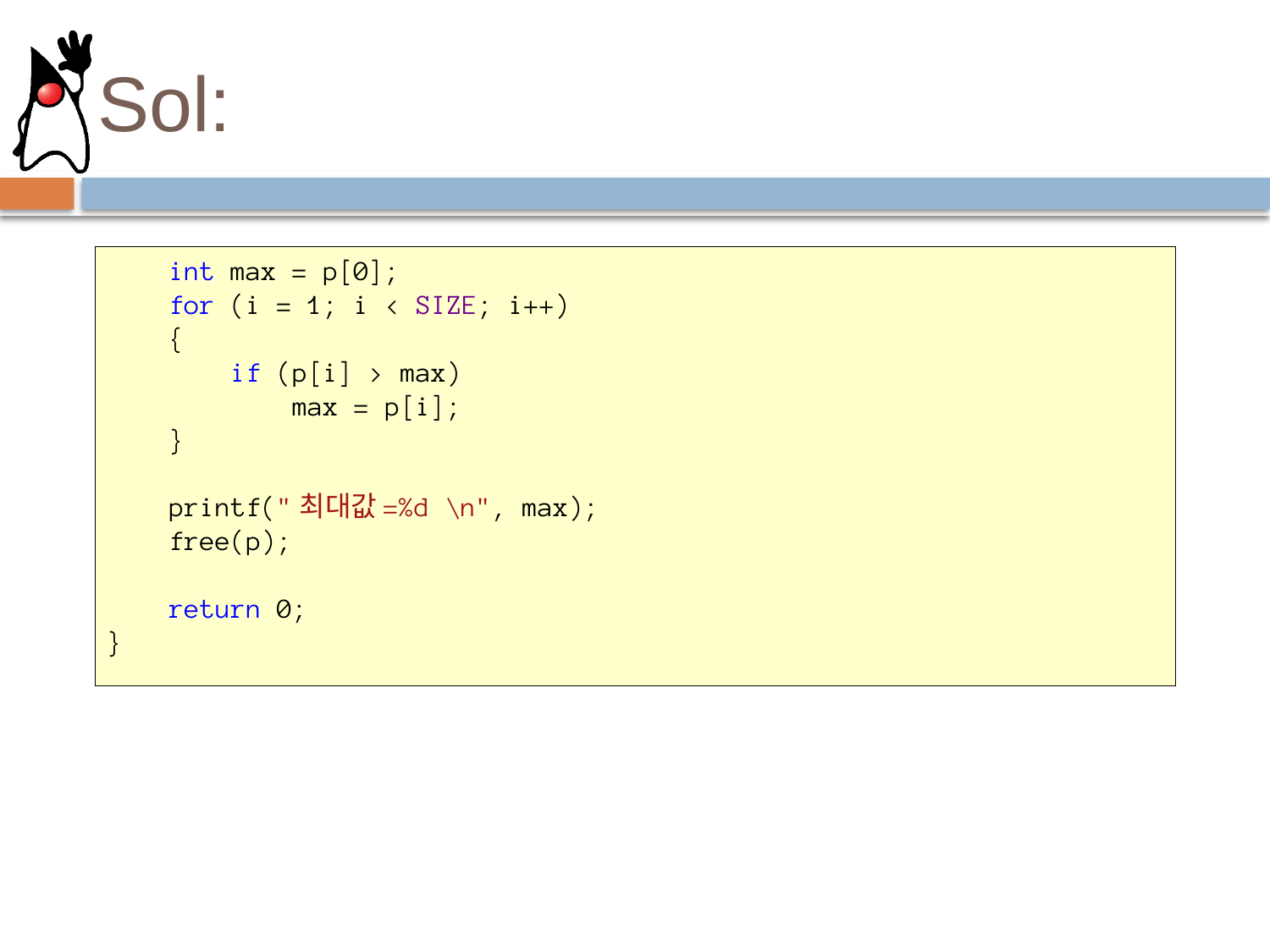

# Sol:
    int max = p[0];
    for (i = 1; i < SIZE; i++)
    {
        if (p[i] > max)
            max = p[i];
    }

    printf("최대값=%d \n", max);
    free(p);

    return 0;
}